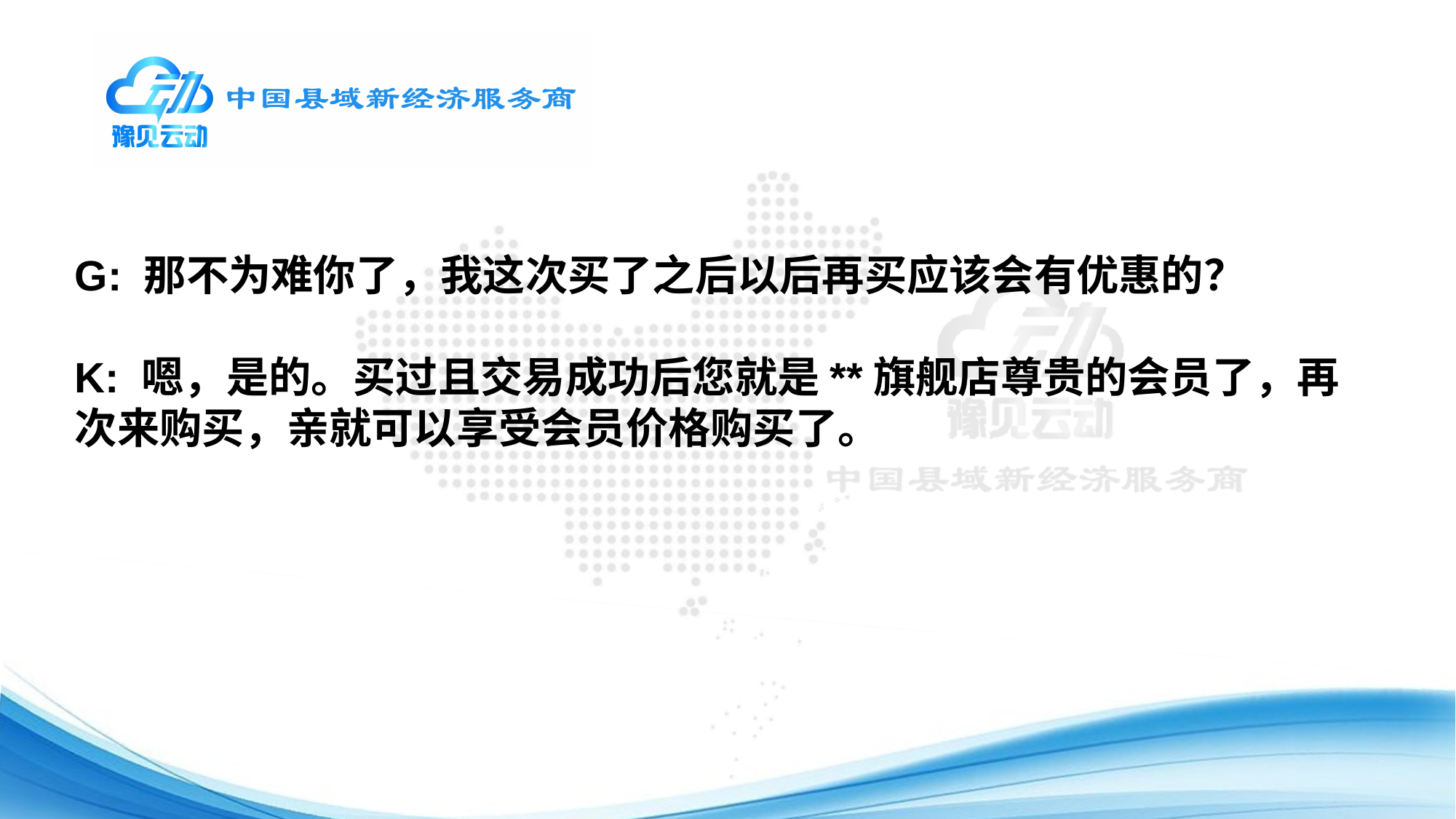

G: 那不为难你了，我这次买了之后以后再买应该会有优惠的？

K: 嗯，是的。买过且交易成功后您就是**旗舰店尊贵的会员了，再次来购买，亲就可以享受会员价格购买了。